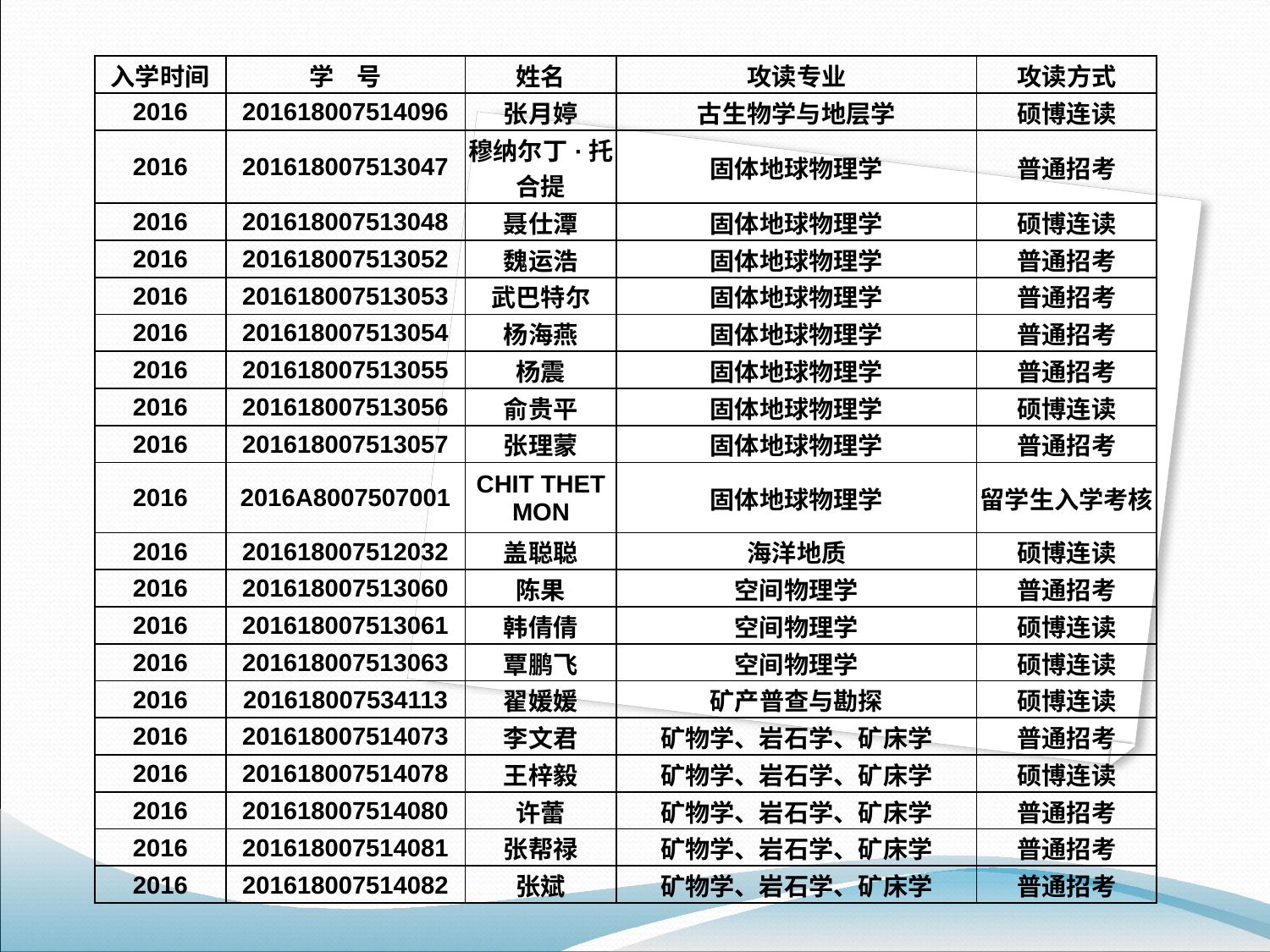

| 入学时间 | 学 号 | 姓名 | 攻读专业 | 攻读方式 |
| --- | --- | --- | --- | --- |
| 2016 | 201618007514096 | 张月婷 | 古生物学与地层学 | 硕博连读 |
| 2016 | 201618007513047 | 穆纳尔丁·托合提 | 固体地球物理学 | 普通招考 |
| 2016 | 201618007513048 | 聂仕潭 | 固体地球物理学 | 硕博连读 |
| 2016 | 201618007513052 | 魏运浩 | 固体地球物理学 | 普通招考 |
| 2016 | 201618007513053 | 武巴特尔 | 固体地球物理学 | 普通招考 |
| 2016 | 201618007513054 | 杨海燕 | 固体地球物理学 | 普通招考 |
| 2016 | 201618007513055 | 杨震 | 固体地球物理学 | 普通招考 |
| 2016 | 201618007513056 | 俞贵平 | 固体地球物理学 | 硕博连读 |
| 2016 | 201618007513057 | 张理蒙 | 固体地球物理学 | 普通招考 |
| 2016 | 2016A8007507001 | CHIT THET MON | 固体地球物理学 | 留学生入学考核 |
| 2016 | 201618007512032 | 盖聪聪 | 海洋地质 | 硕博连读 |
| 2016 | 201618007513060 | 陈果 | 空间物理学 | 普通招考 |
| 2016 | 201618007513061 | 韩倩倩 | 空间物理学 | 硕博连读 |
| 2016 | 201618007513063 | 覃鹏飞 | 空间物理学 | 硕博连读 |
| 2016 | 201618007534113 | 翟媛媛 | 矿产普查与勘探 | 硕博连读 |
| 2016 | 201618007514073 | 李文君 | 矿物学、岩石学、矿床学 | 普通招考 |
| 2016 | 201618007514078 | 王梓毅 | 矿物学、岩石学、矿床学 | 硕博连读 |
| 2016 | 201618007514080 | 许蕾 | 矿物学、岩石学、矿床学 | 普通招考 |
| 2016 | 201618007514081 | 张帮禄 | 矿物学、岩石学、矿床学 | 普通招考 |
| 2016 | 201618007514082 | 张斌 | 矿物学、岩石学、矿床学 | 普通招考 |